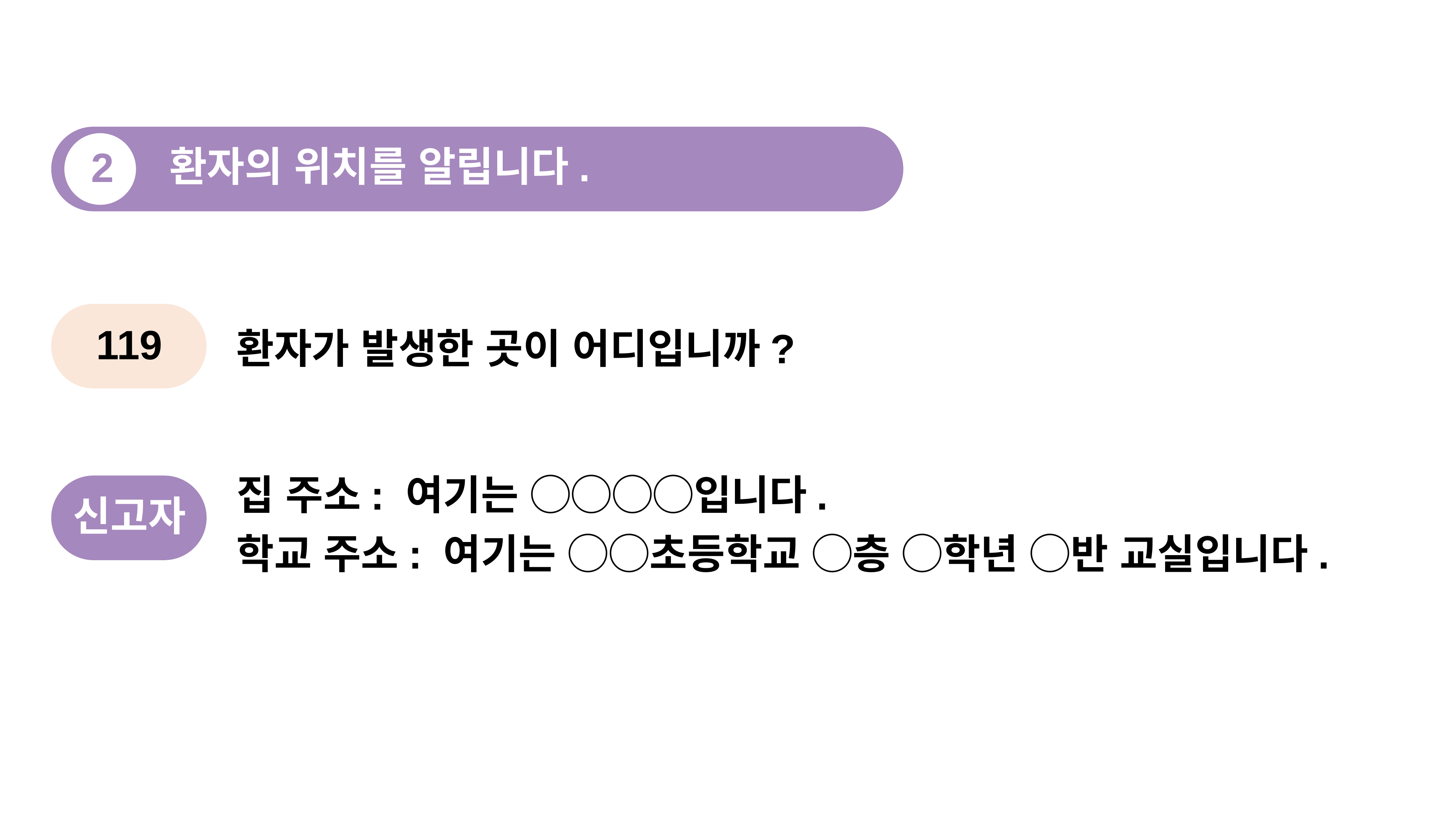

환자의 위치를 알립니다.
2

환자가 발생한 곳이 어디입니까?
119
집 주소: 여기는 ◯◯◯◯입니다.
학교 주소: 여기는 ◯◯초등학교 ◯층 ◯학년 ◯반 교실입니다.

신고자